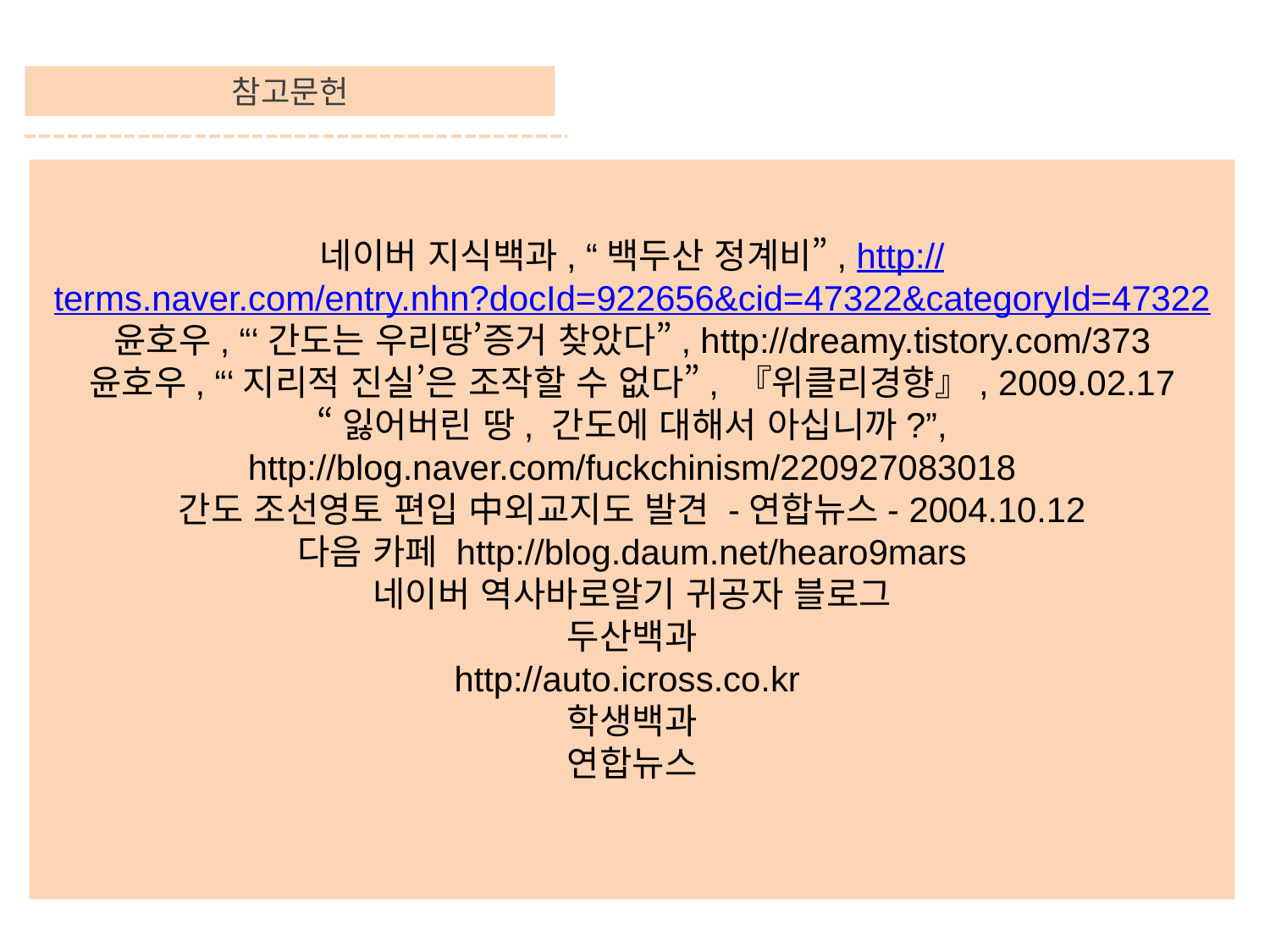

참고문헌

네이버 지식백과, “백두산 정계비”, http://terms.naver.com/entry.nhn?docId=922656&cid=47322&categoryId=47322
윤호우, “‘간도는 우리땅’증거 찾았다”, http://dreamy.tistory.com/373
윤호우, “‘지리적 진실’은 조작할 수 없다”, 『위클리경향』, 2009.02.17
“잃어버린 땅, 간도에 대해서 아십니까?”, http://blog.naver.com/fuckchinism/220927083018
간도 조선영토 편입 中외교지도 발견 -연합뉴스- 2004.10.12
다음 카페 http://blog.daum.net/hearo9mars
네이버 역사바로알기 귀공자 블로그
두산백과
http://auto.icross.co.kr
학생백과
연합뉴스